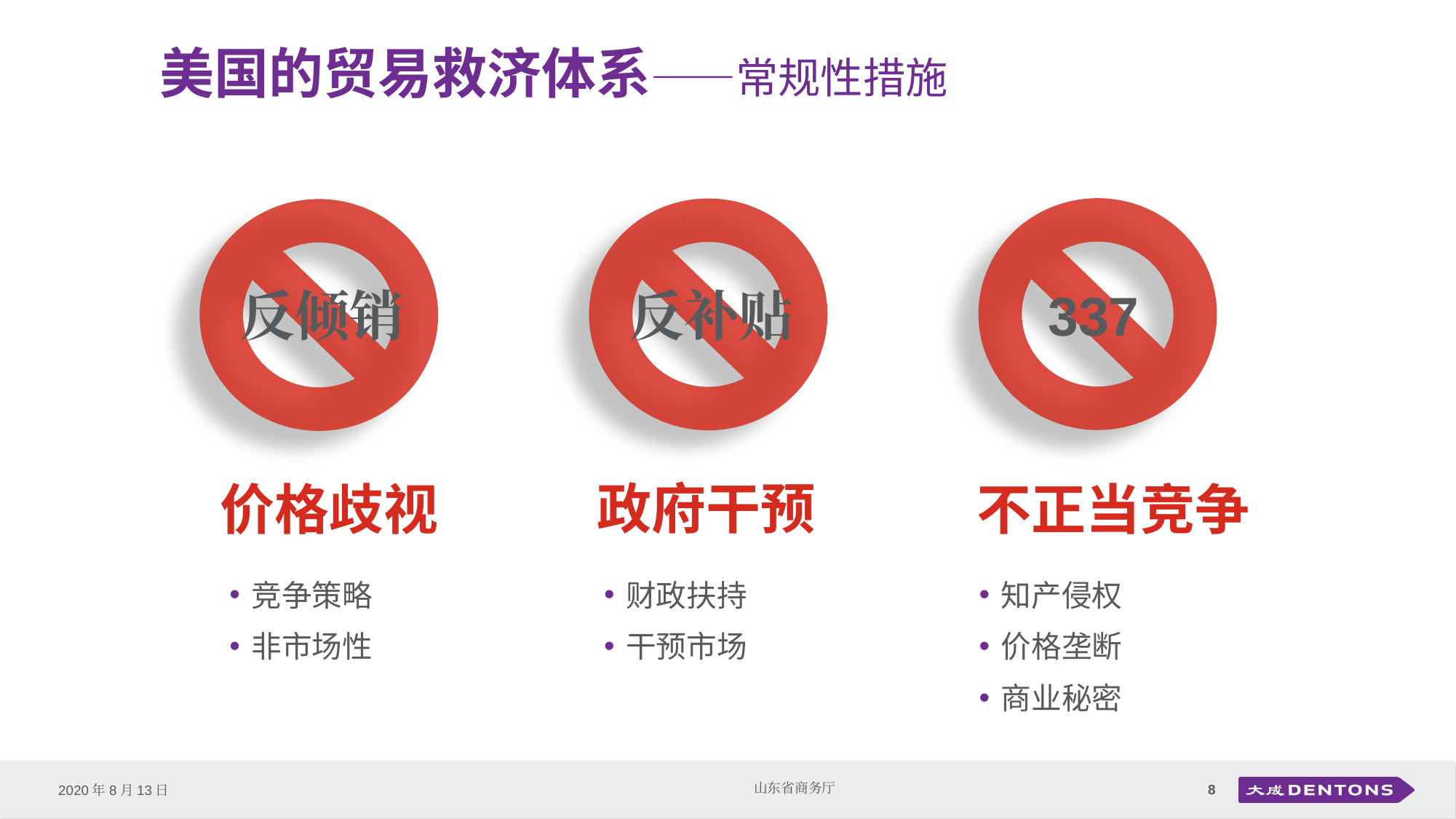

# 美国的贸易救济体系——常规性措施

337

反补贴

反倾销
政府干预
价格歧视
不正当竞争
竞争策略
非市场性
财政扶持
干预市场
知产侵权
价格垄断
商业秘密
8
山东省商务厅
2020年8月13日